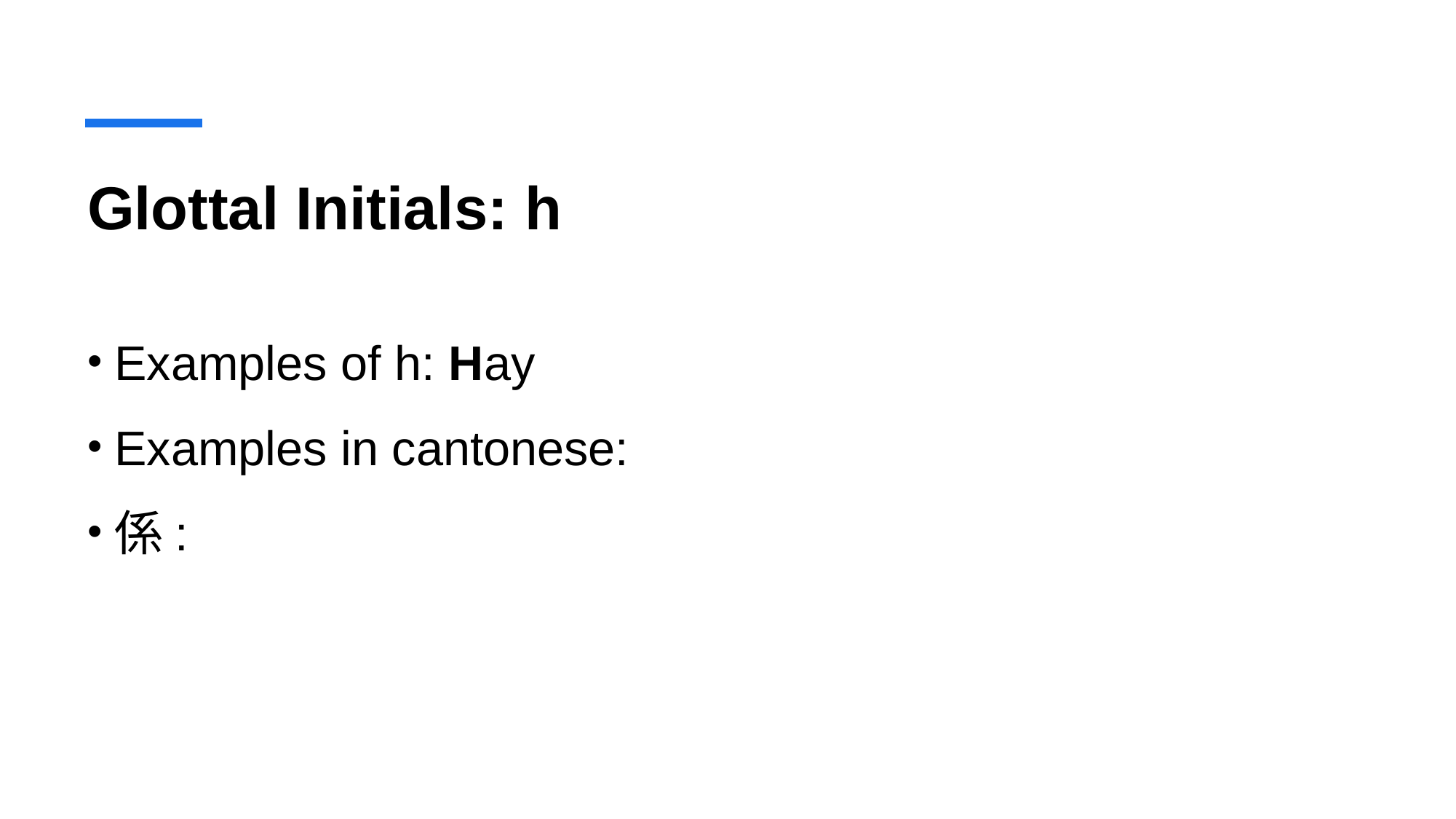

# Glottal Initials: h
Examples of h: Hay
Examples in cantonese:
係: